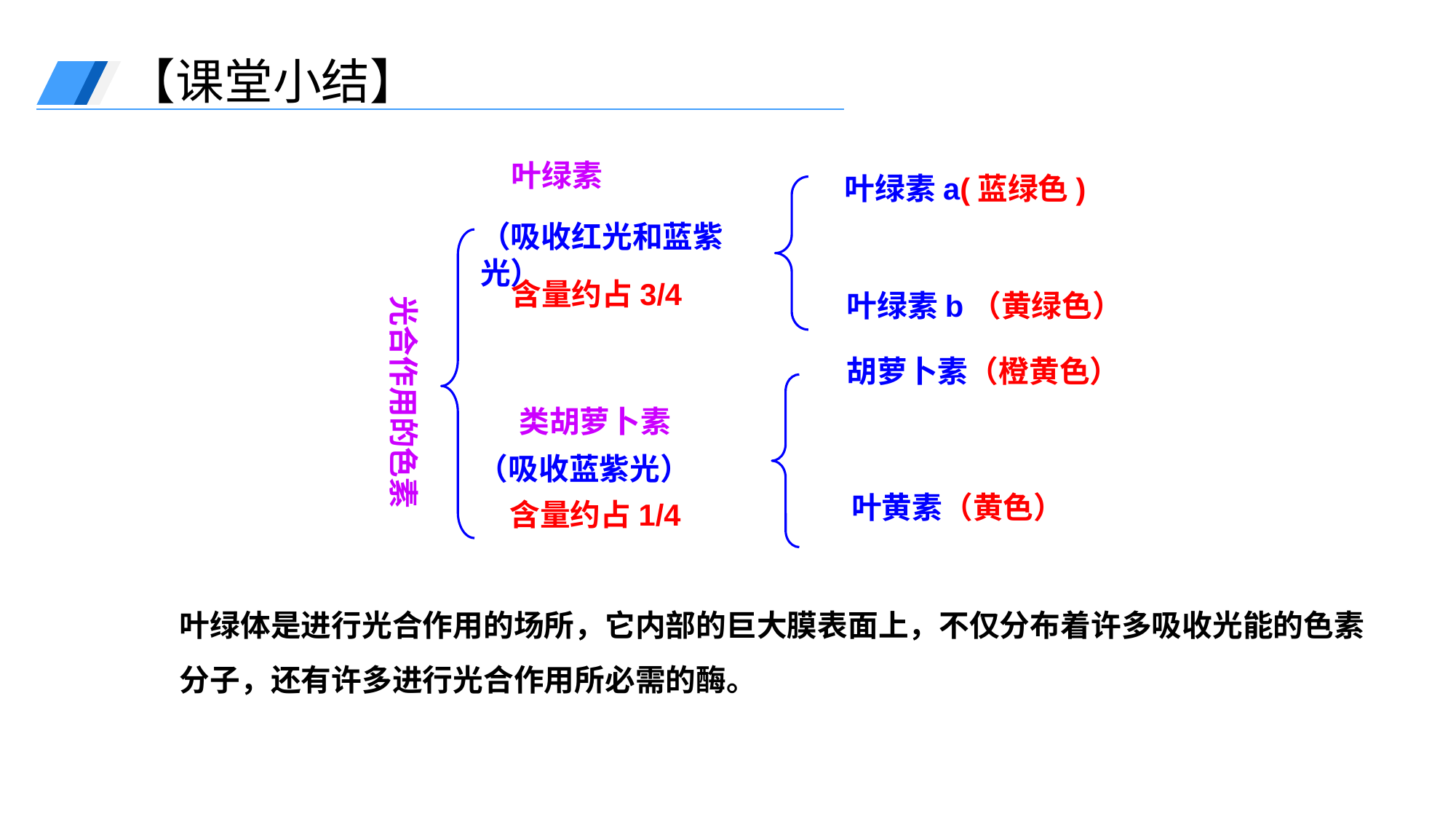

【课堂小结】
叶绿素
叶绿素a(蓝绿色)

（吸收红光和蓝紫光）

含量约占3/4
叶绿素b（黄绿色）
光合作用的色素
胡萝卜素（橙黄色）

类胡萝卜素
（吸收蓝紫光）
叶黄素（黄色）
含量约占1/4
叶绿体是进行光合作用的场所，它内部的巨大膜表面上，不仅分布着许多吸收光能的色素分子，还有许多进行光合作用所必需的酶。